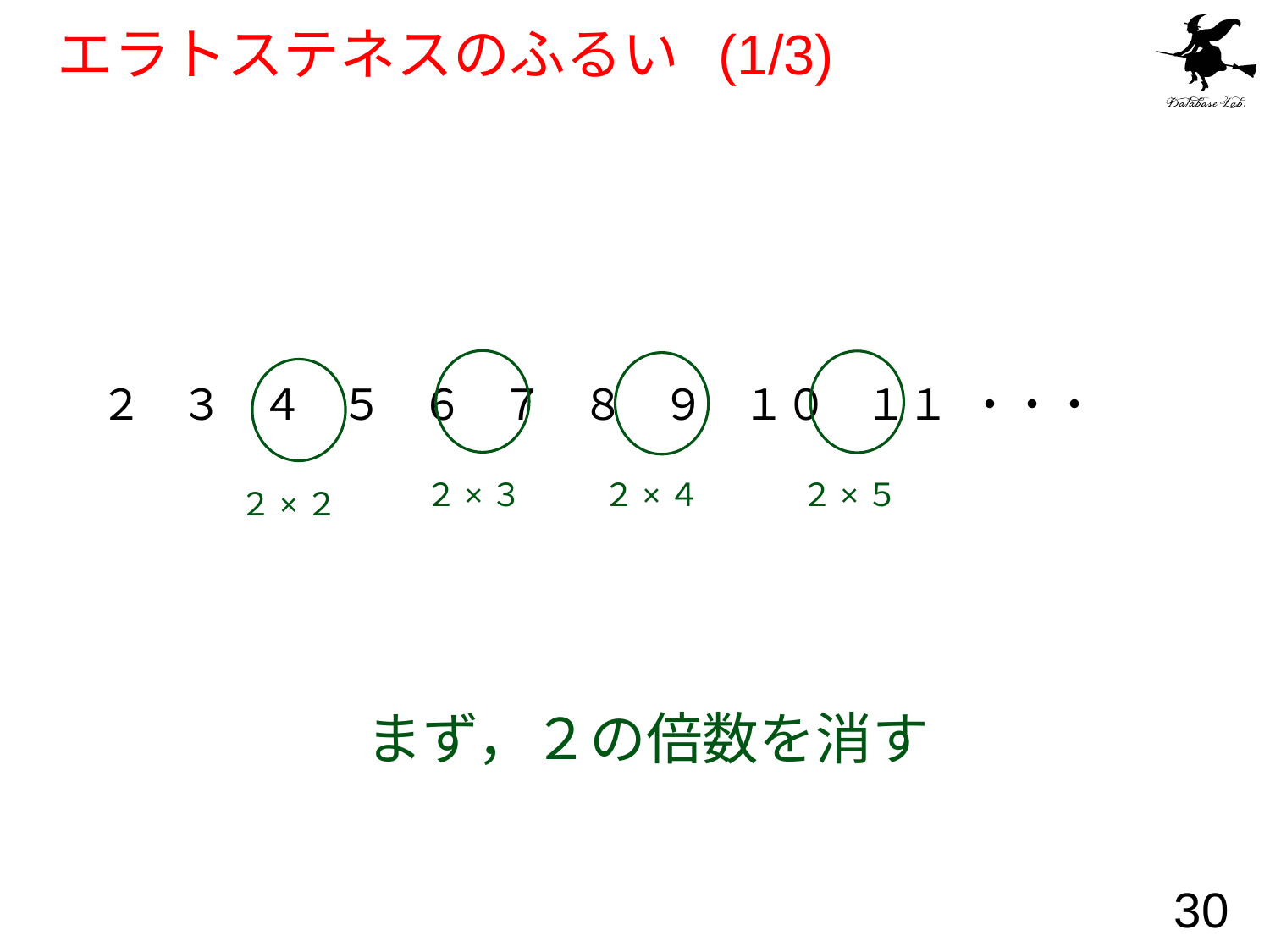

# エラトステネスのふるい  (1/3)

２    ３    ４    ５    ６    ７    ８    ９    １０    １１  ・・・
２×３
２×５
２×４
２×２
まず，２の倍数を消す
30